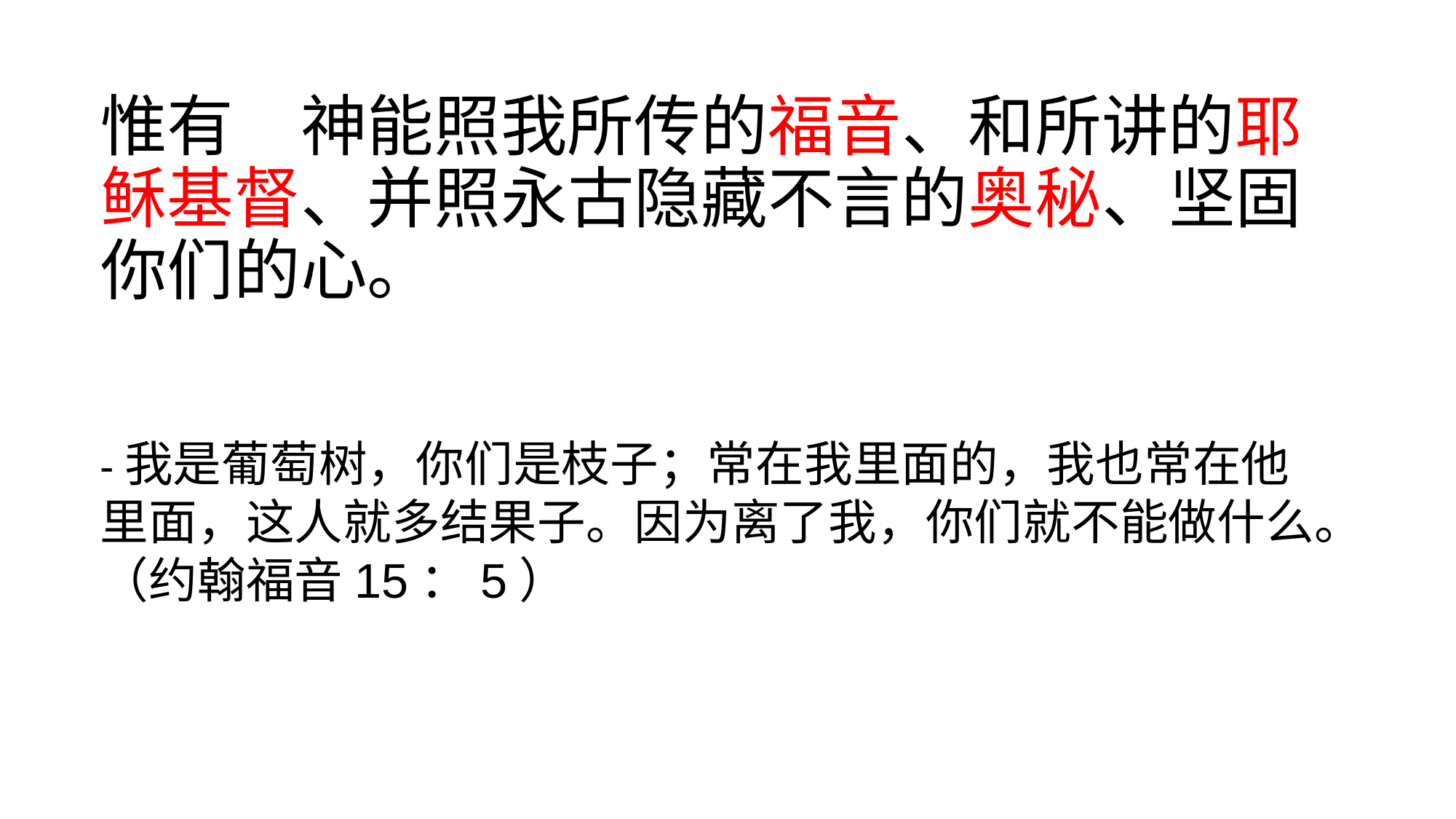

# 惟有　神能照我所传的福音、和所讲的耶稣基督、并照永古隐藏不言的奥秘、坚固你们的心。
-我是葡萄树，你们是枝子；常在我里面的，我也常在他里面，这人就多结果子。因为离了我，你们就不能做什么。
（约翰福音15：5）